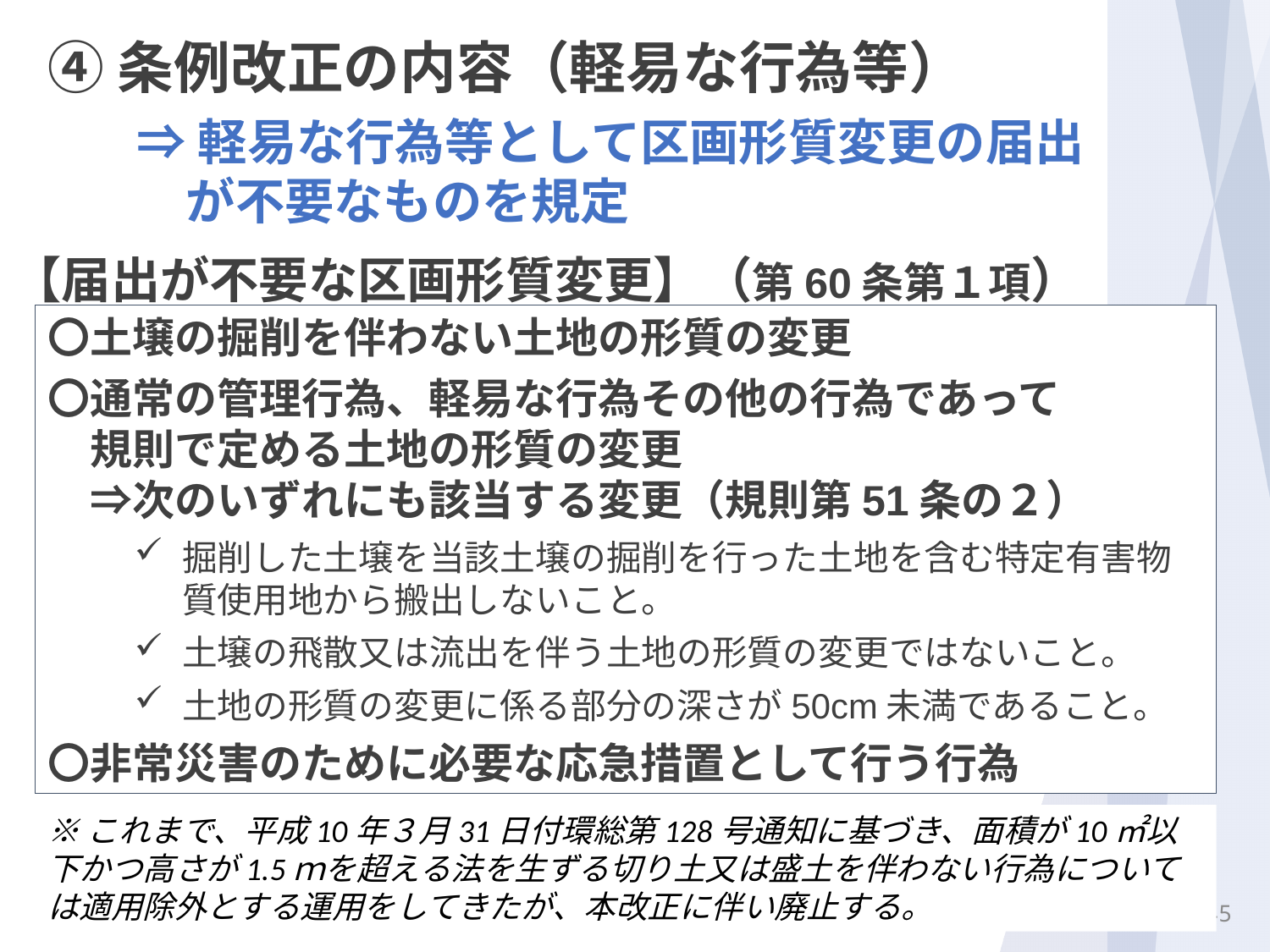

④条例改正の内容（軽易な行為等）
⇒軽易な行為等として区画形質変更の届出
　が不要なものを規定
【届出が不要な区画形質変更】（第60条第１項）
〇土壌の掘削を伴わない土地の形質の変更
〇通常の管理行為、軽易な行為その他の行為であって
　規則で定める土地の形質の変更
　⇒次のいずれにも該当する変更（規則第51条の２）
掘削した土壌を当該土壌の掘削を行った土地を含む特定有害物質使用地から搬出しないこと。
土壌の飛散又は流出を伴う土地の形質の変更ではないこと。
土地の形質の変更に係る部分の深さが50cm未満であること。
〇非常災害のために必要な応急措置として行う行為
※これまで、平成10年３月31日付環総第128号通知に基づき、面積が10㎡以下かつ高さが1.5ｍを超える法を生ずる切り土又は盛土を伴わない行為については適用除外とする運用をしてきたが、本改正に伴い廃止する。
45